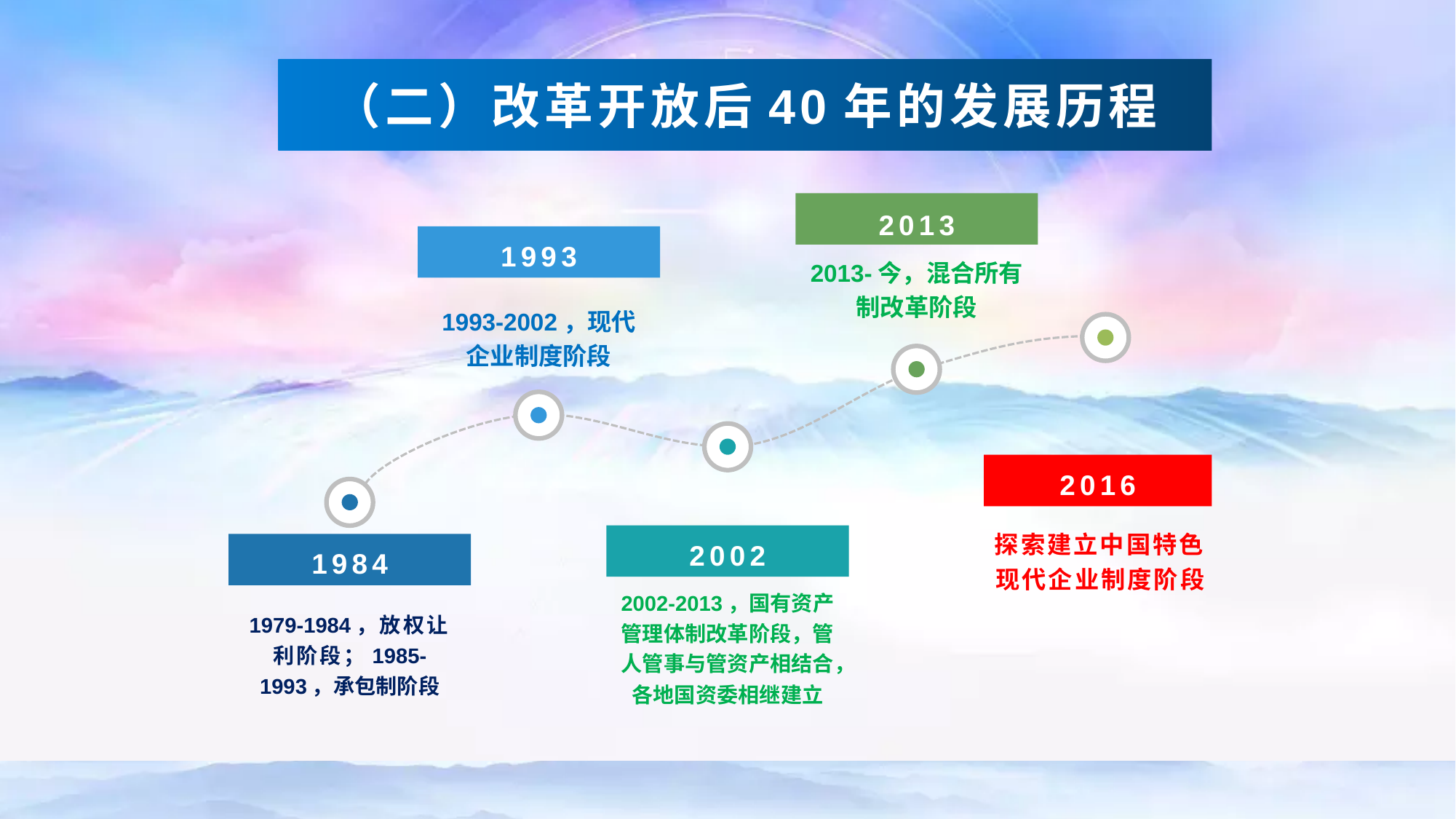

（二）改革开放后40年的发展历程

2013
1993

2013-今，混合所有制改革阶段
1993-2002，现代
企业制度阶段

2016

探索建立中国特色现代企业制度阶段

2002
1984

2002-2013，国有资产管理体制改革阶段，管人管事与管资产相结合，各地国资委相继建立
1979-1984，放权让利阶段；1985-1993，承包制阶段
5